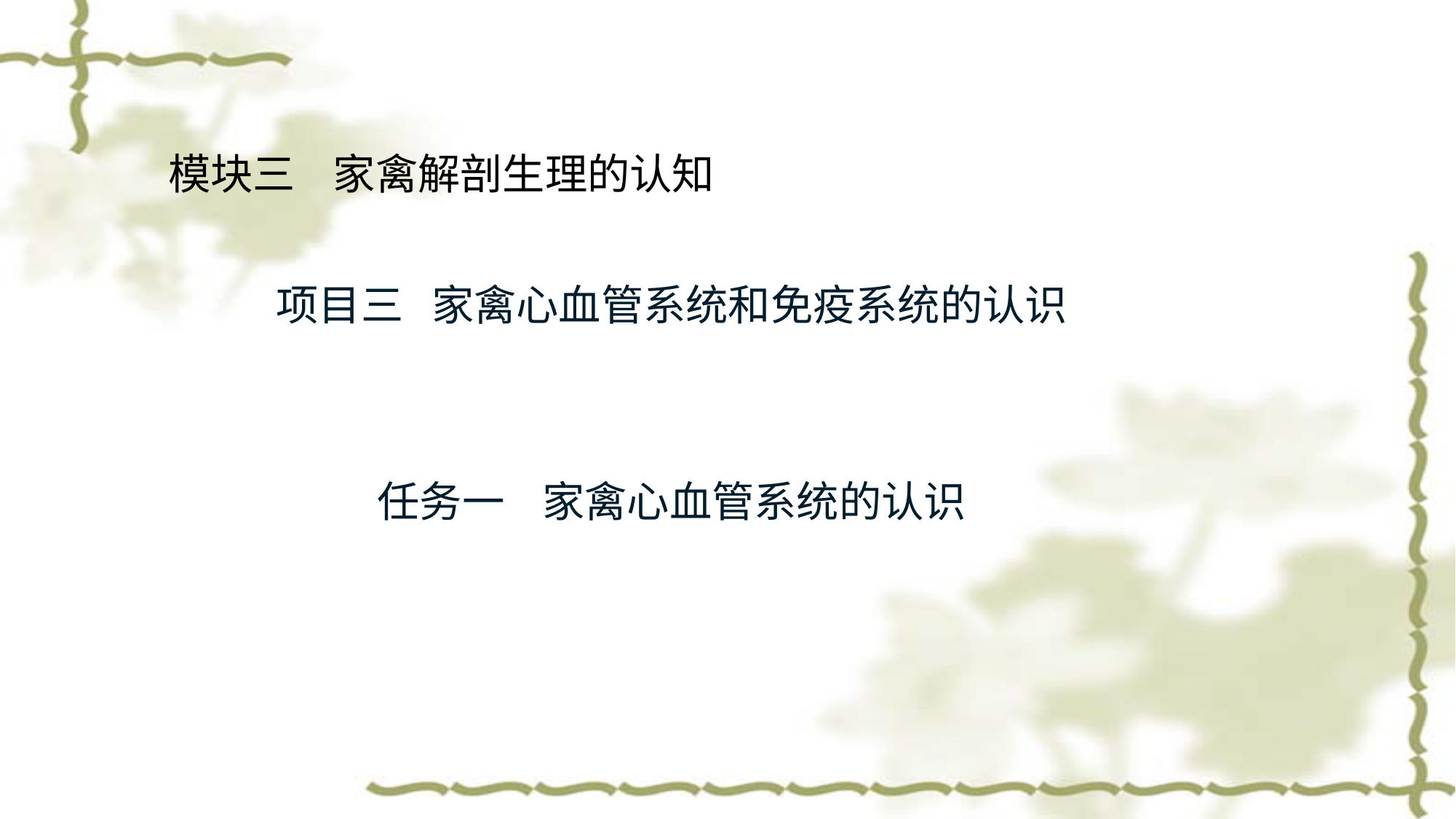

模块三    家禽解剖生理的认知
项目三   家禽心血管系统和免疫系统的认识

任务一    家禽心血管系统的认识